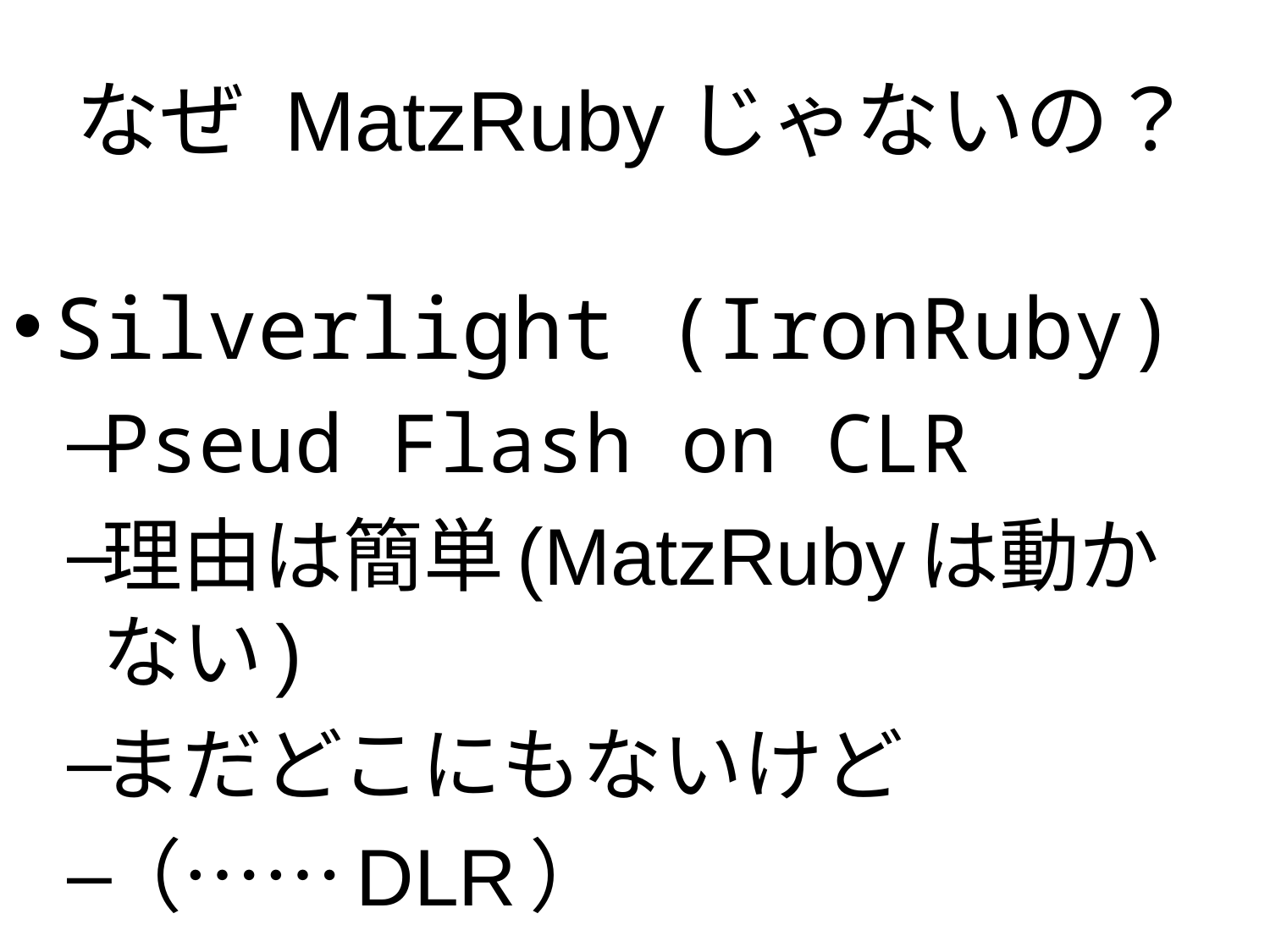

# なぜ MatzRubyじゃないの？
Silverlight (IronRuby)
Pseud Flash on CLR
理由は簡単(MatzRubyは動かない)
まだどこにもないけど
（……DLR）